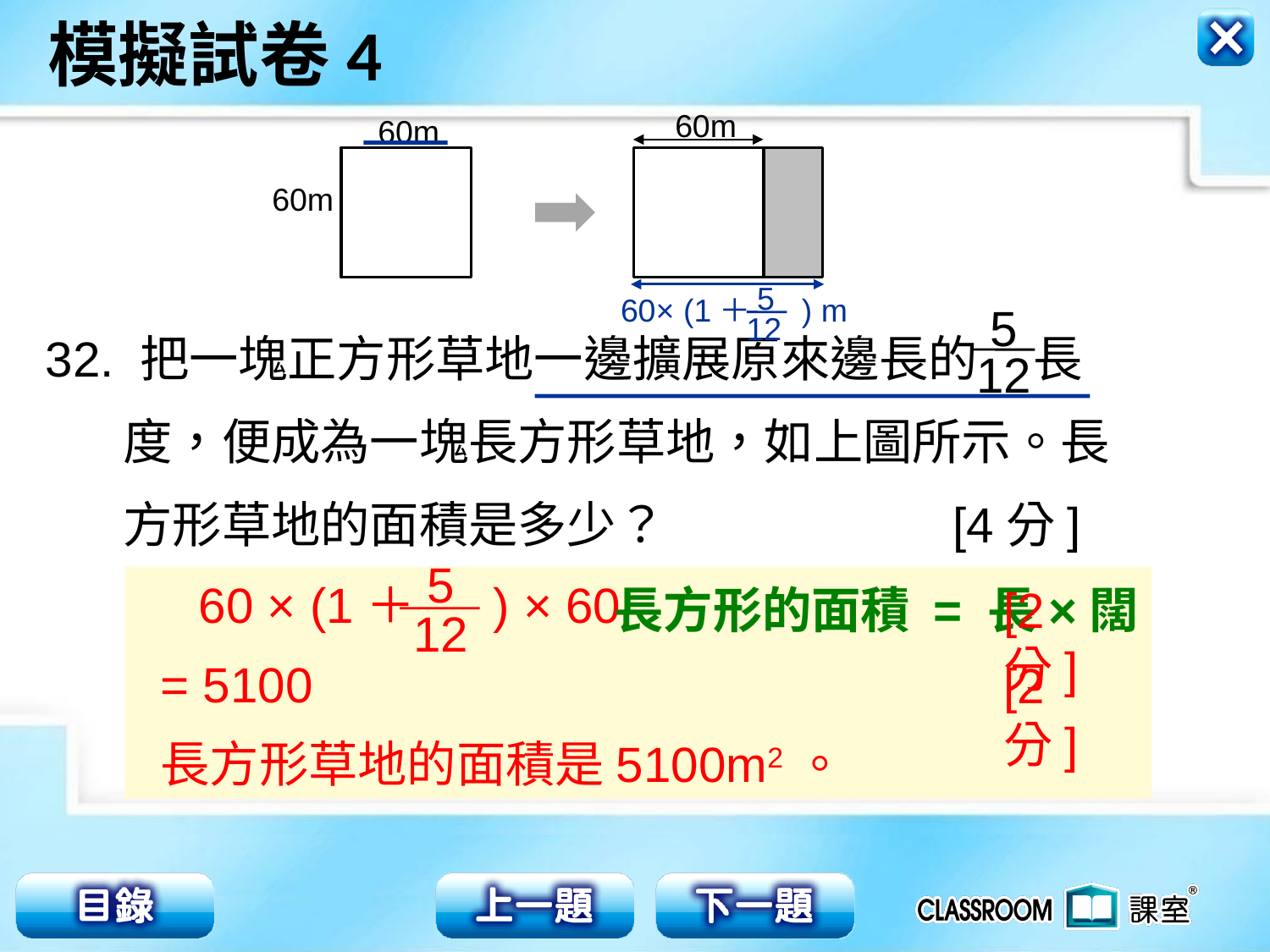

60m
60m

60m

5
12

 60× (1＋      ) m
5
12

32. 把一塊正方形草地一邊擴展原來邊長的     長
      度，便成為一塊長方形草地，如上圖所示。長
      方形草地的面積是多少？                         [4分]

5
12

 60 × (1＋      ) × 60

= 5100
長方形草地的面積是5100m2。
長方形的面積 = 長×闊
[2分]
[2分]